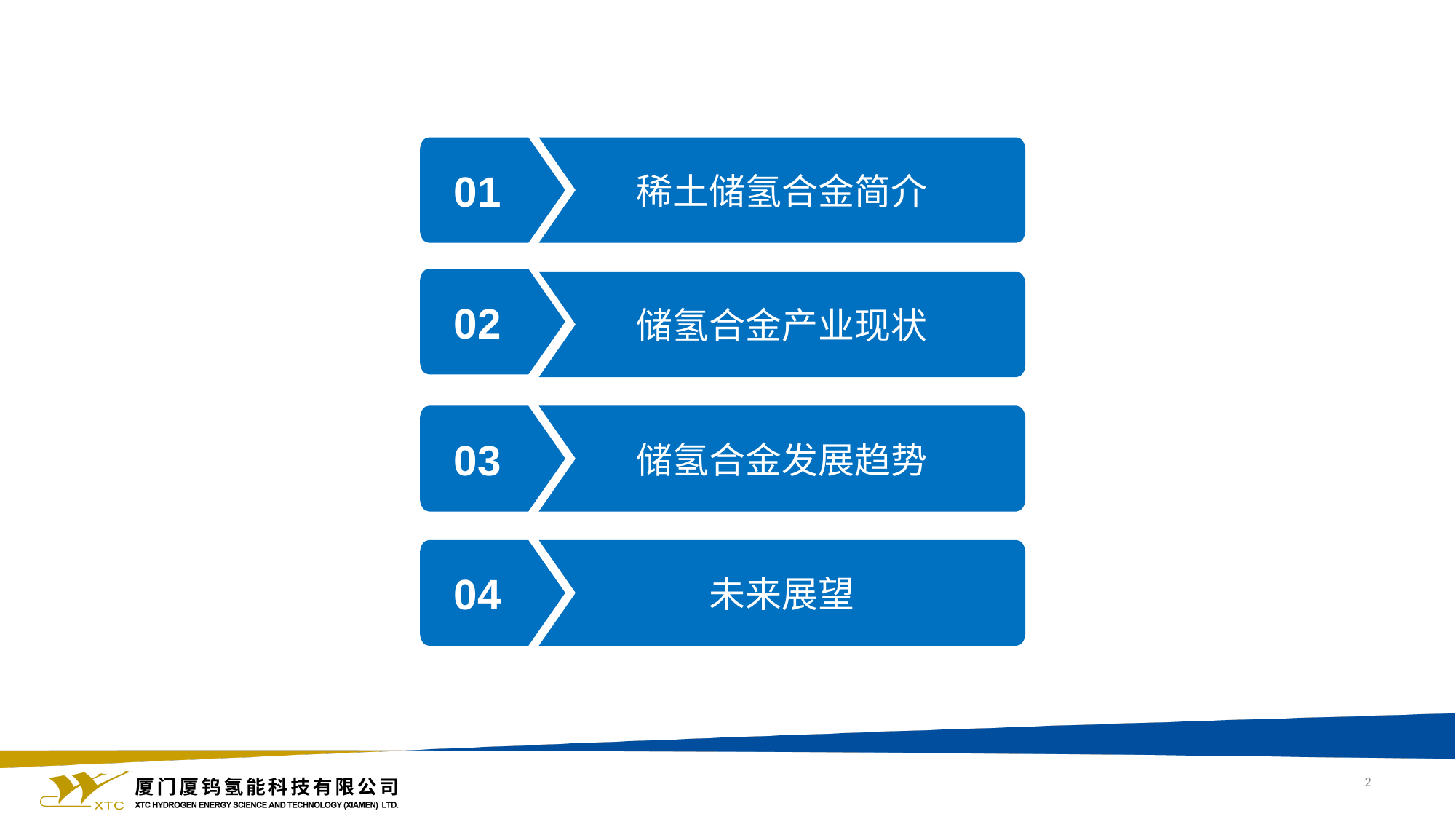

01
稀土储氢合金简介
02
储氢合金产业现状
03
储氢合金发展趋势
04
未来展望
2